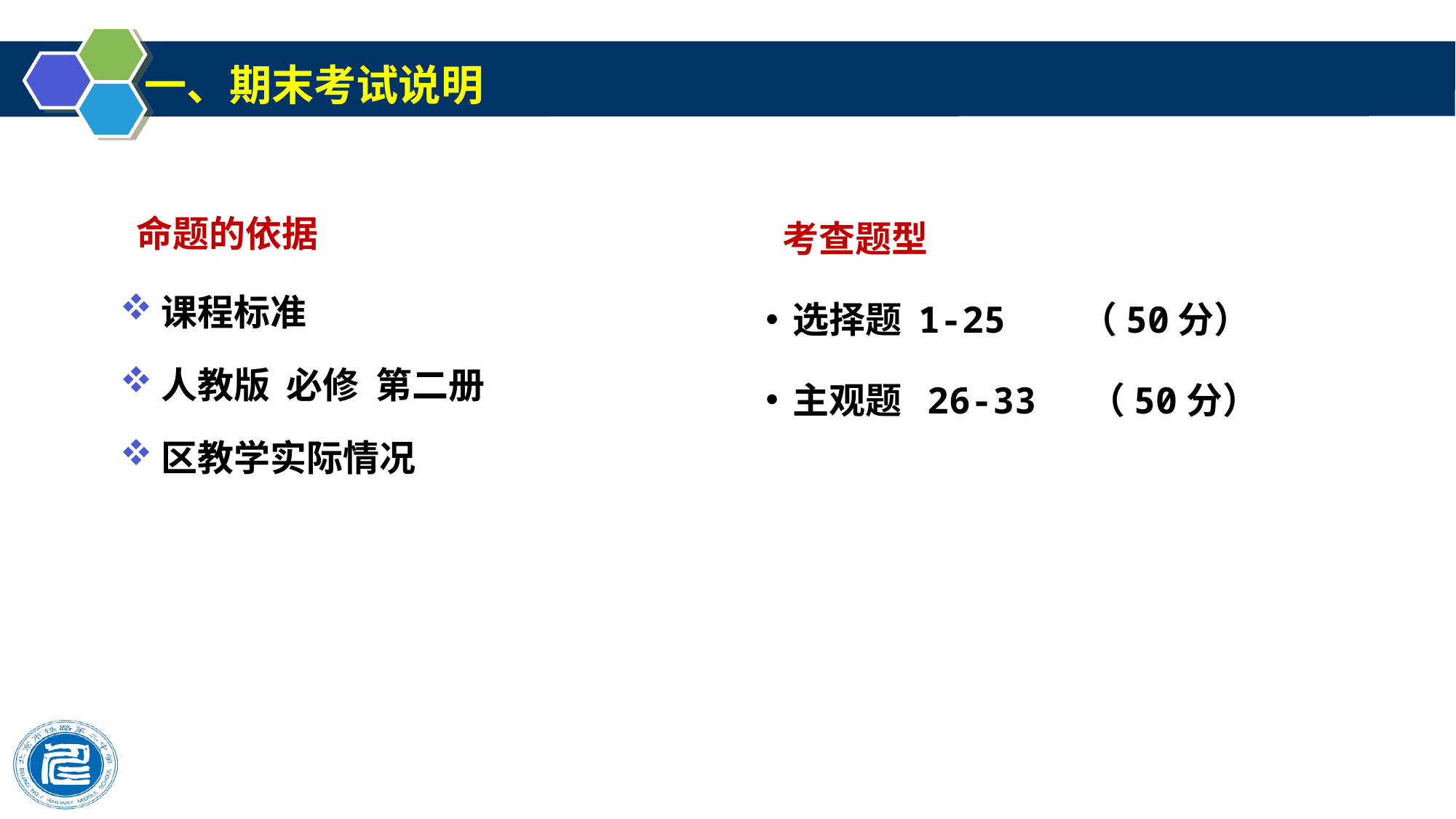

一、期末考试说明
 命题的依据
课程标准
人教版  必修  第二册
区教学实际情况

 考查题型
选择题 1-25   （50分）
主观题  26-33  （50分）